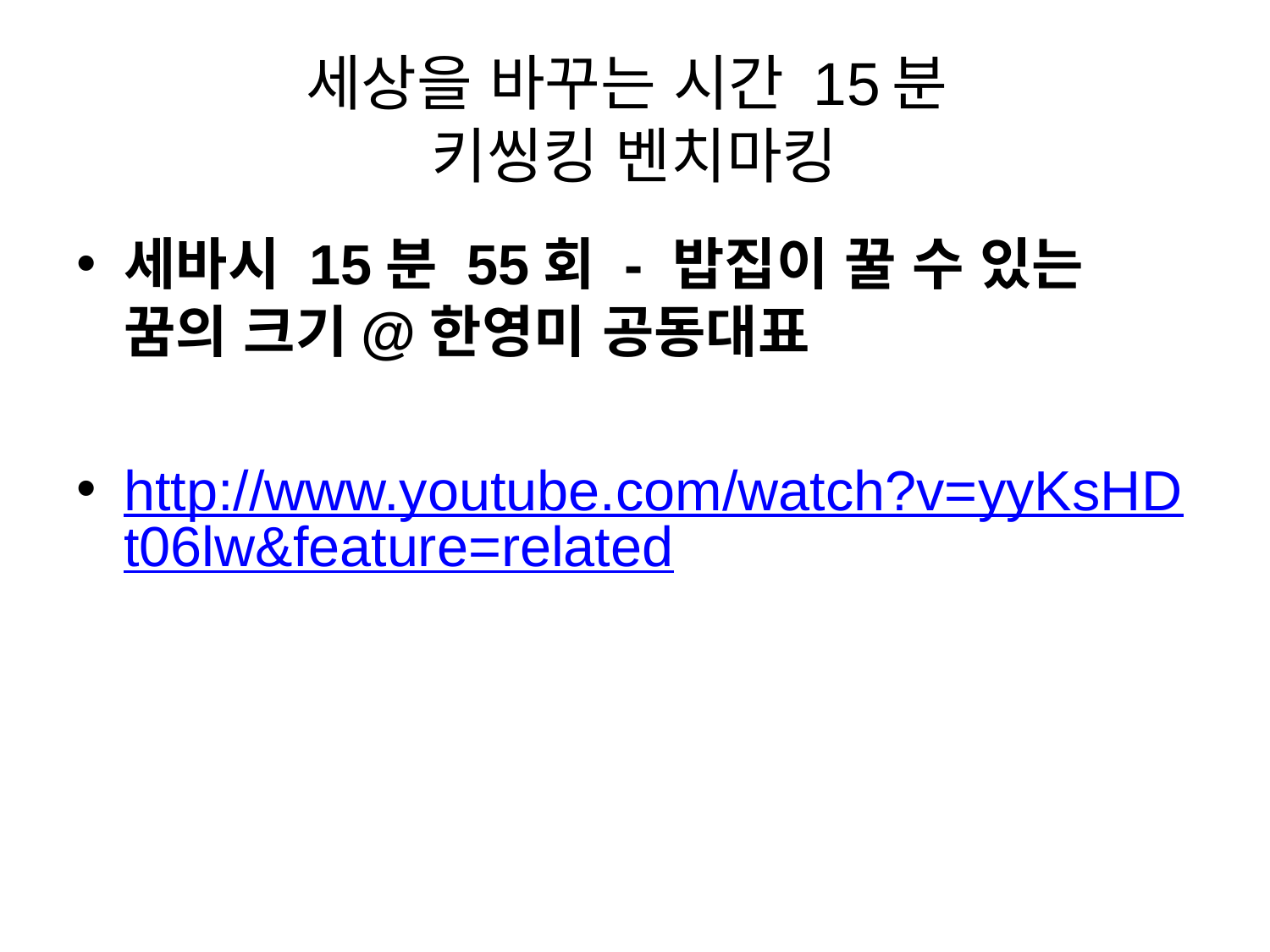

# 세상을 바꾸는 시간 15분 키씽킹 벤치마킹
세바시 15분 55회 - 밥집이 꿀 수 있는 꿈의 크기@한영미 공동대표

http://www.youtube.com/watch?v=yyKsHDt06lw&feature=related